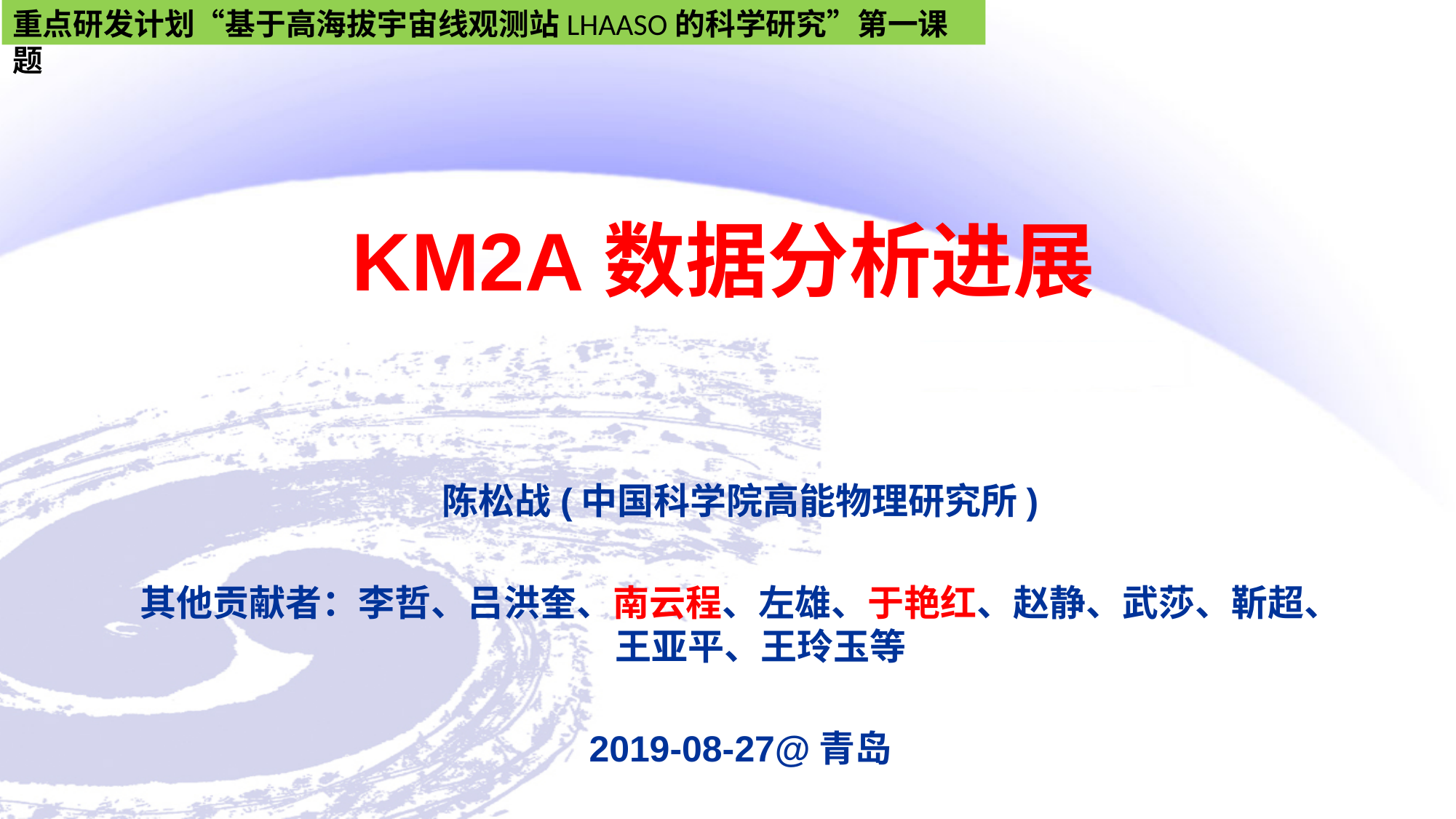

重点研发计划“基于高海拔宇宙线观测站LHAASO的科学研究”第一课题
# KM2A数据分析进展
陈松战(中国科学院高能物理研究所)

其他贡献者：李哲、吕洪奎、南云程、左雄、于艳红、赵静、武莎、靳超、王亚平、王玲玉等

2019-08-27@青岛